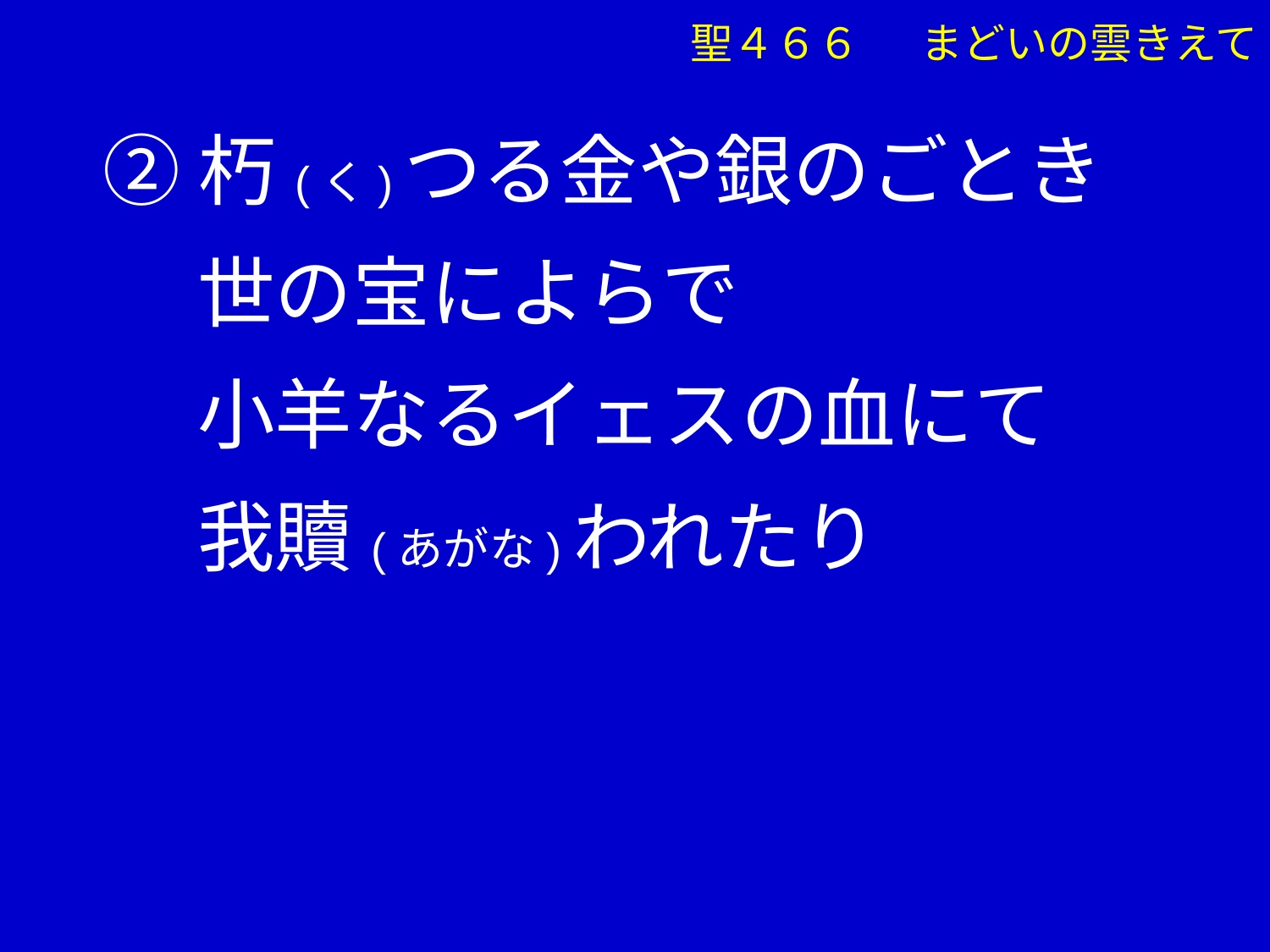

聖４６６  　まどいの雲きえて
②朽(く)つる金や銀のごとき
　 世の宝によらで
　 小羊なるイェスの血にて
　 我贖(あがな)われたり